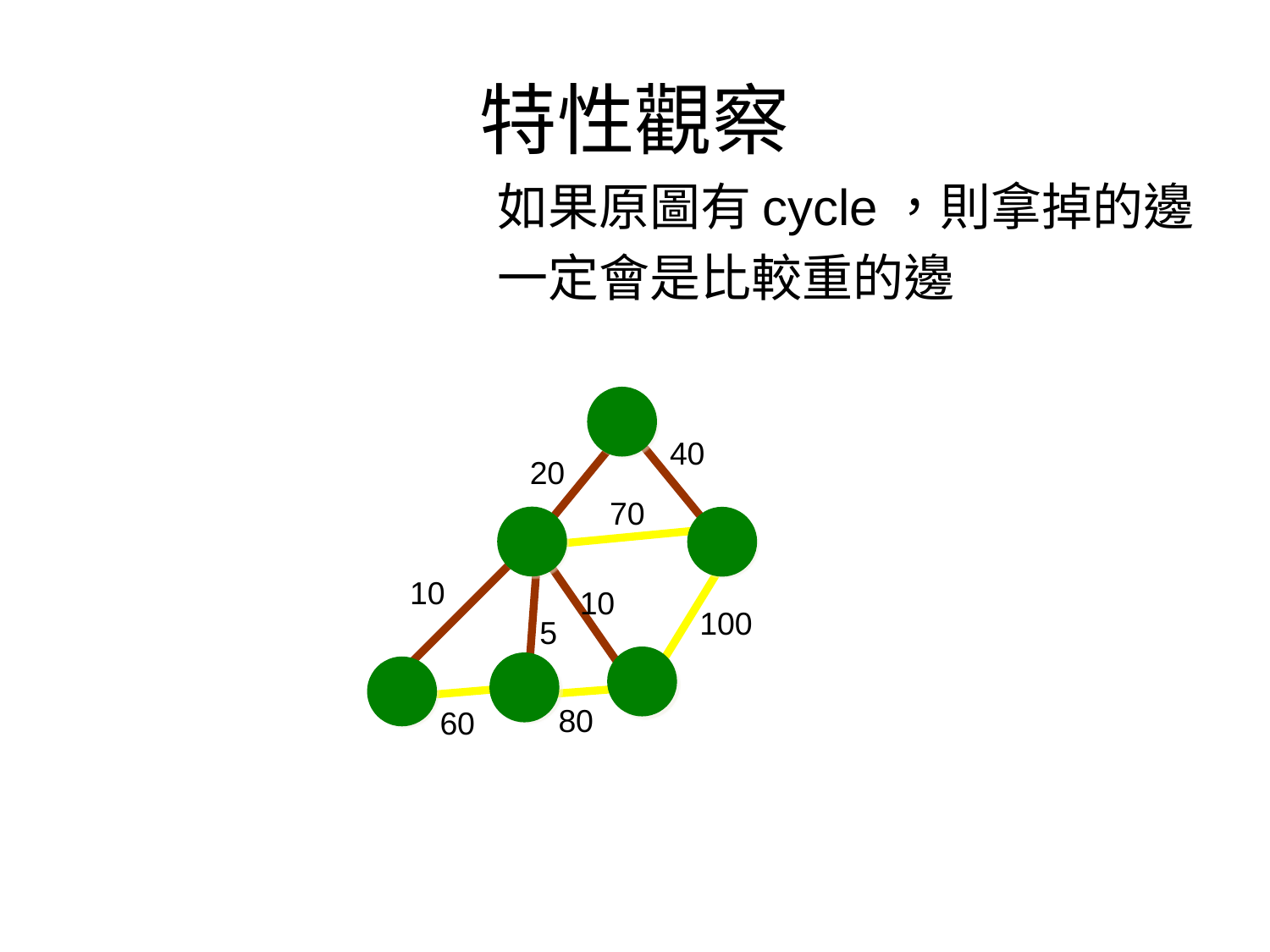

# 特性觀察
如果原圖有cycle，則拿掉的邊
一定會是比較重的邊

40
20
70

10
10
100
5

80
60